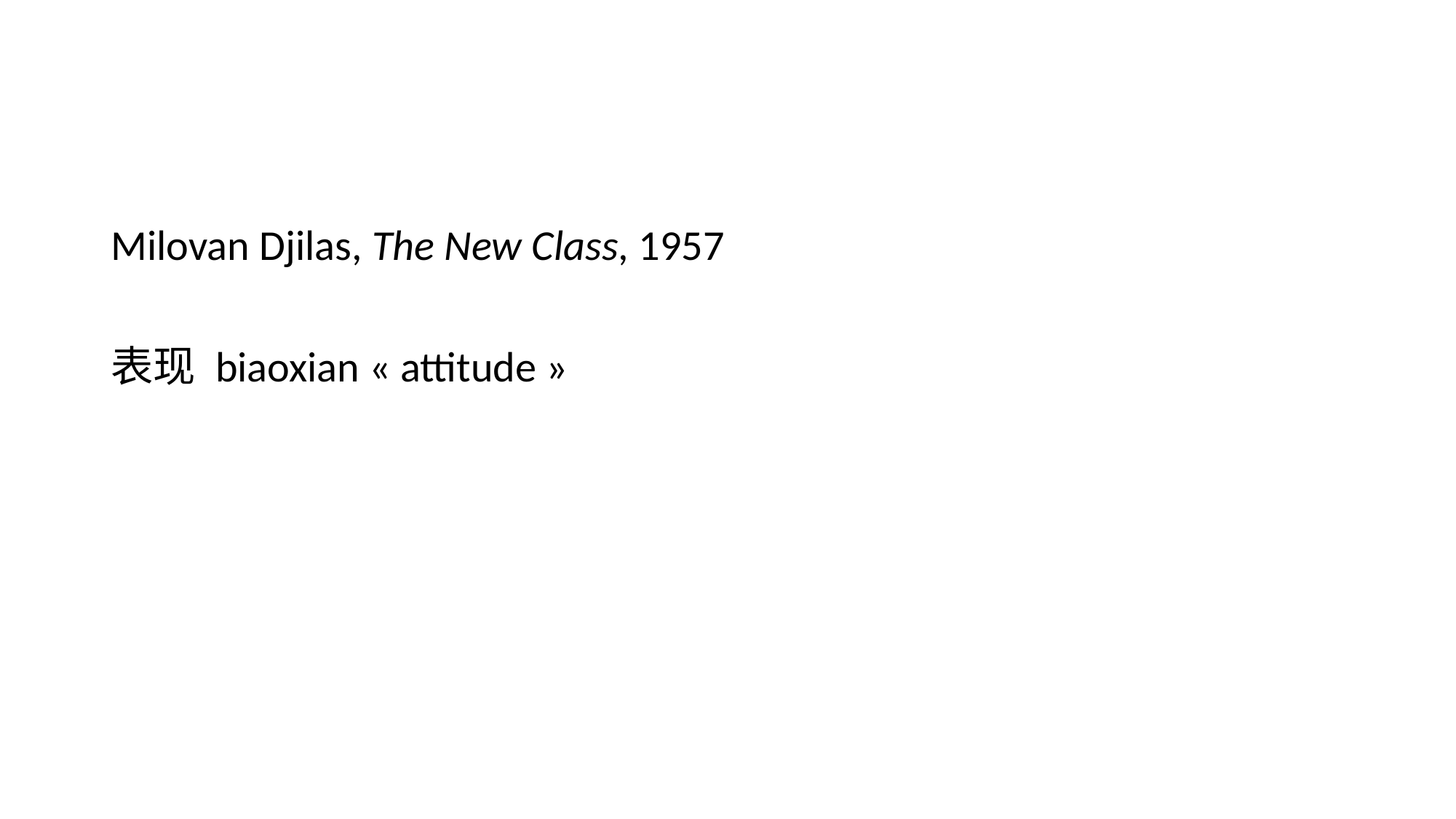

#
Milovan Djilas, The New Class, 1957

表现 biaoxian « attitude »